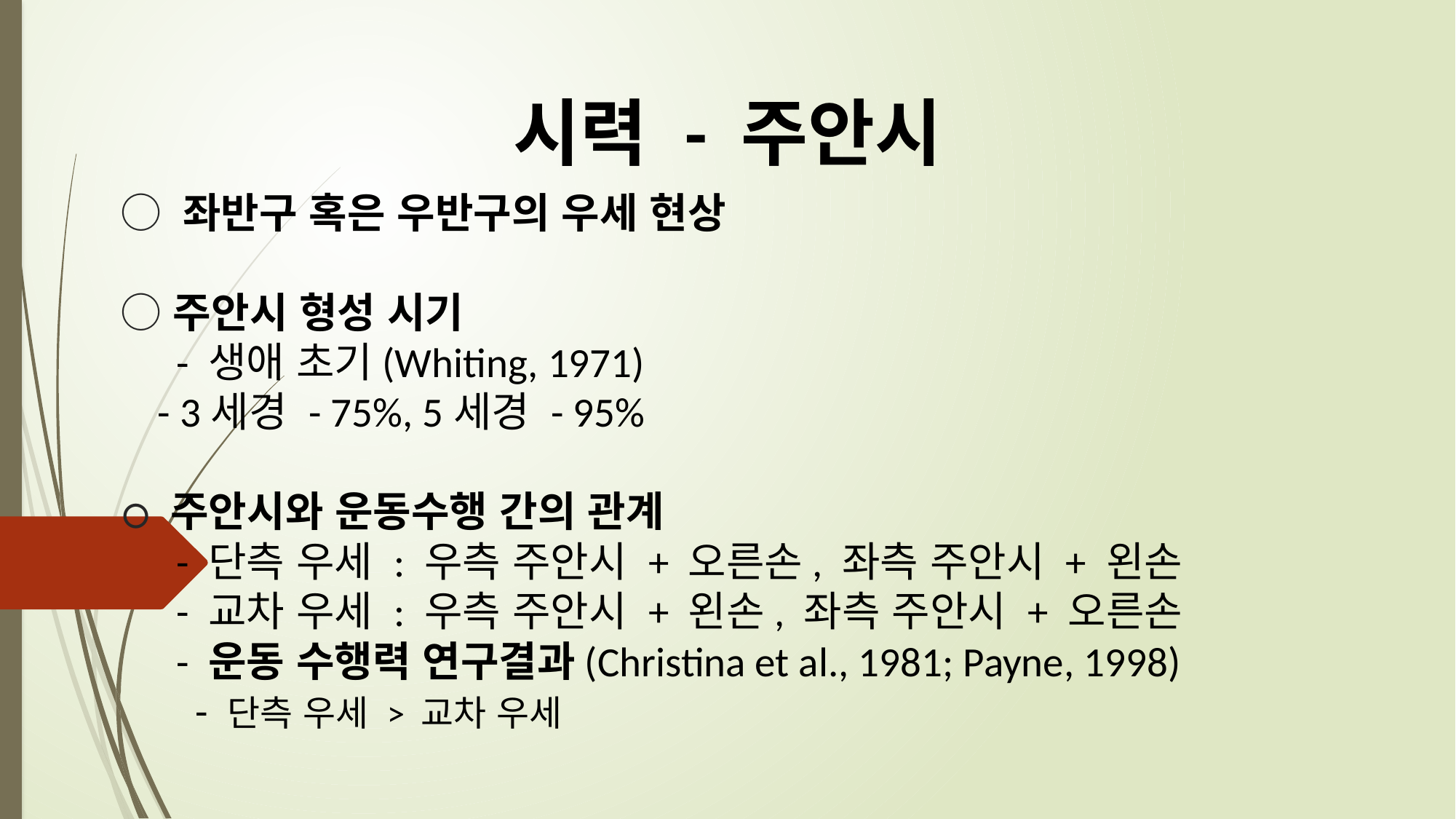

시력 - 주안시
# ○ 좌반구 혹은 우반구의 우세 현상 ○ 주안시 형성 시기 - 생애 초기(Whiting, 1971) - 3세경 - 75%, 5세경 - 95% ○ 주안시와 운동수행 간의 관계 - 단측 우세 : 우측 주안시 + 오른손, 좌측 주안시 + 왼손 - 교차 우세 : 우측 주안시 + 왼손, 좌측 주안시 + 오른손 - 운동 수행력 연구결과(Christina et al., 1981; Payne, 1998) - 단측 우세 > 교차 우세